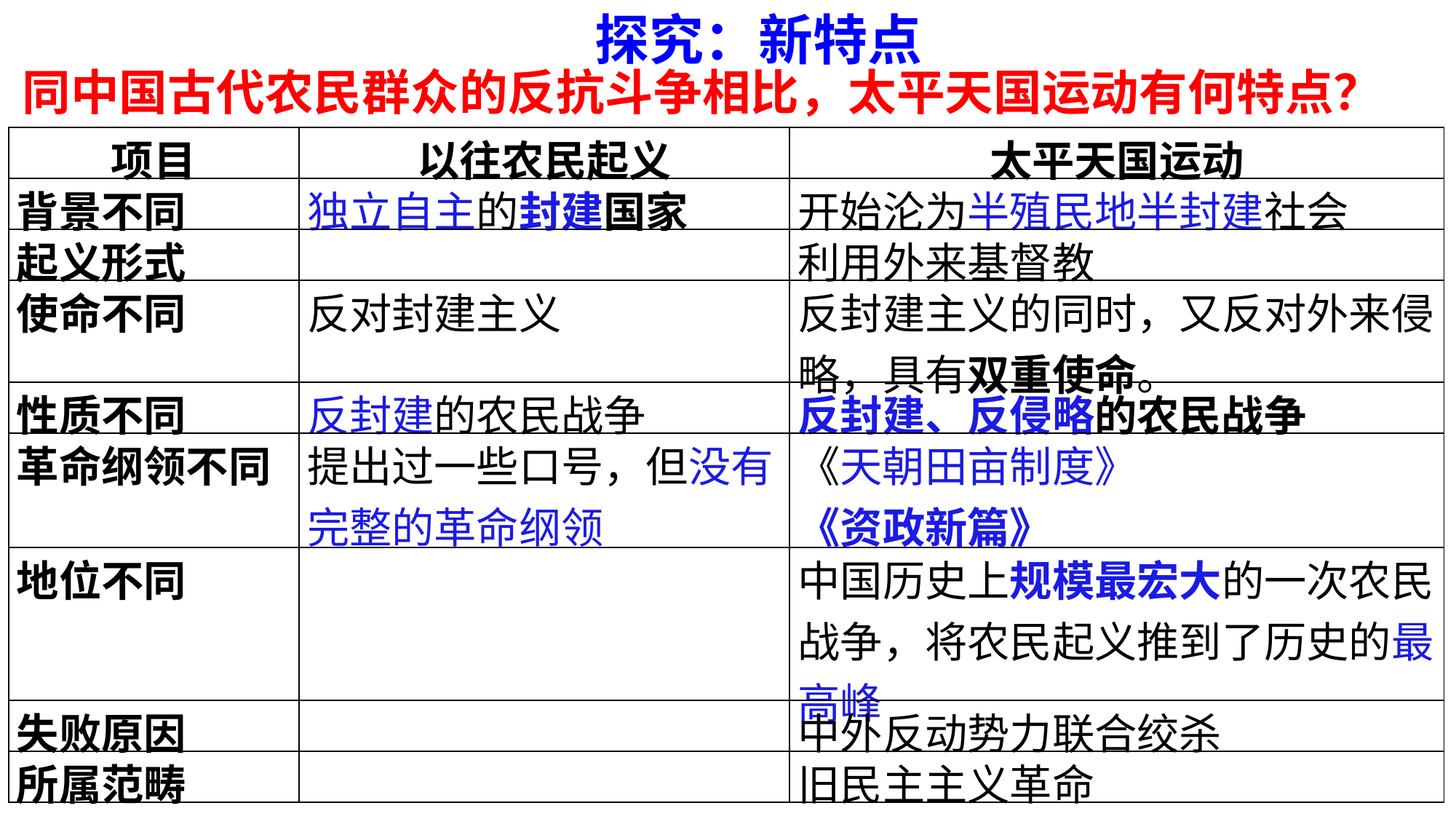

探究：新特点
第11课  太平天国运动
同中国古代农民群众的反抗斗争相比，太平天国运动有何特点？
| 项目 | 以往农民起义 | 太平天国运动 |
| --- | --- | --- |
| 背景不同 | 独立自主的封建国家 | 开始沦为半殖民地半封建社会 |
| 起义形式 |  | 利用外来基督教 |
| 使命不同 | 反对封建主义 | 反封建主义的同时，又反对外来侵略，具有双重使命。 |
| 性质不同 | 反封建的农民战争 | 反封建、反侵略的农民战争 |
| 革命纲领不同 | 提出过一些口号，但没有完整的革命纲领 | 《天朝田亩制度》 《资政新篇》 |
| 地位不同 |  | 中国历史上规模最宏大的一次农民战争，将农民起义推到了历史的最高峰 |
| 失败原因 |  | 中外反动势力联合绞杀 |
| 所属范畴 |  | 旧民主主义革命 |